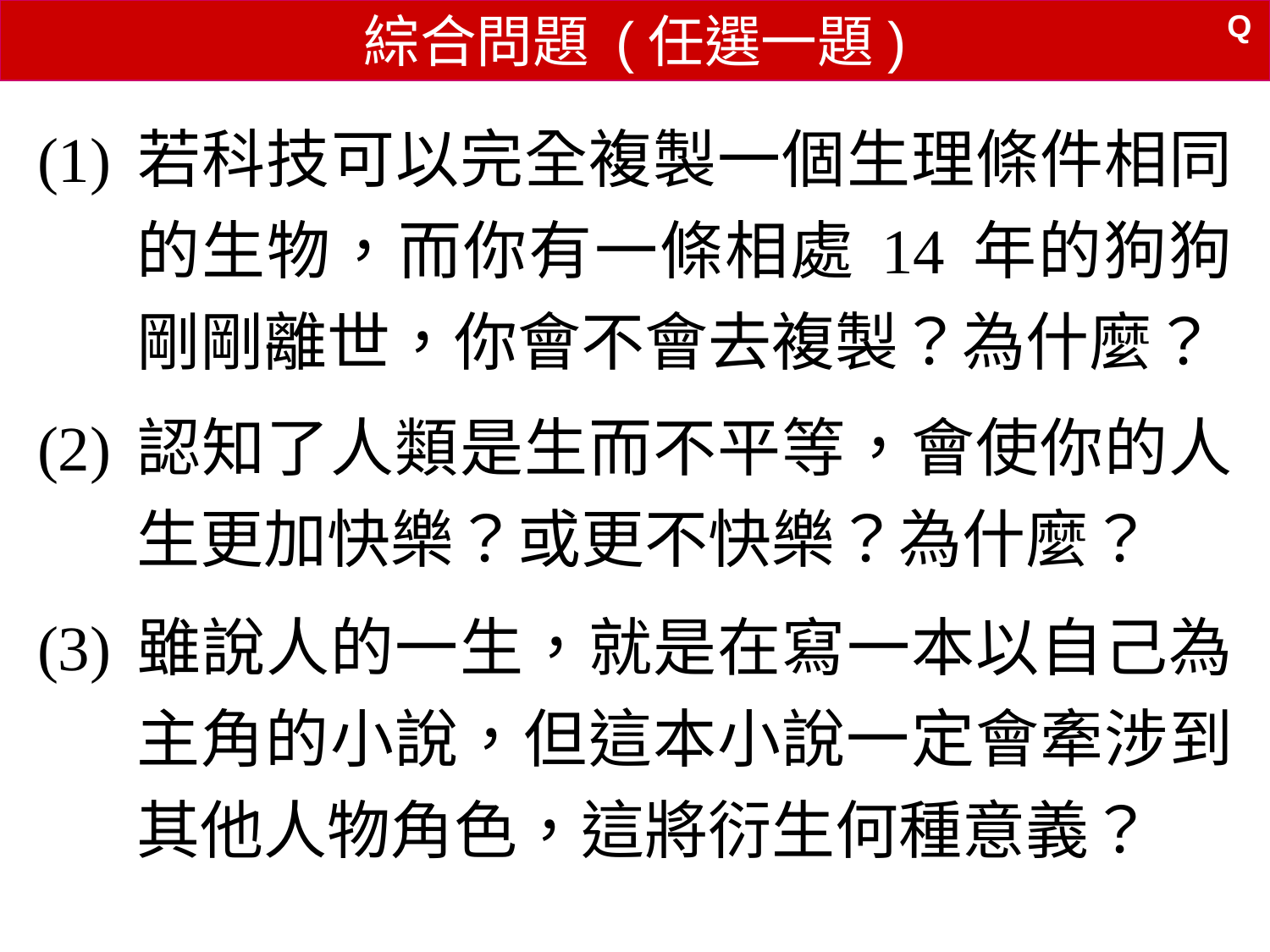

綜合問題 (任選一題)
Q
(1)	若科技可以完全複製一個生理條件相同的生物，而你有一條相處 14 年的狗狗剛剛離世，你會不會去複製？為什麼？
(2)	認知了人類是生而不平等，會使你的人生更加快樂？或更不快樂？為什麼？
(3)	雖說人的一生，就是在寫一本以自己為主角的小說，但這本小說一定會牽涉到其他人物角色，這將衍生何種意義？